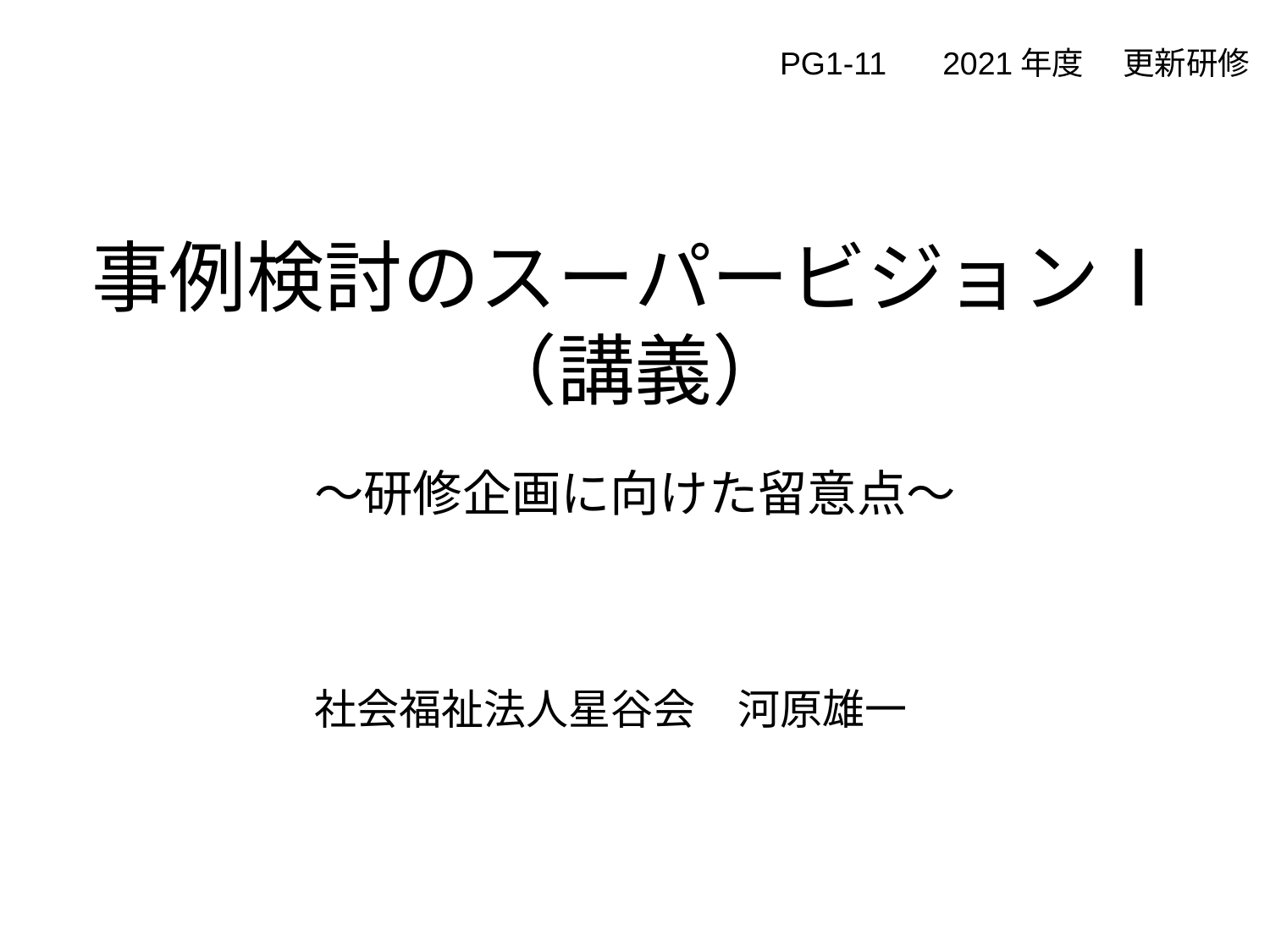

PG1-11 　2021年度　 更新研修
# 事例検討のスーパービジョンⅠ（講義）
〜研修企画に向けた留意点〜

社会福祉法人星谷会　河原雄一